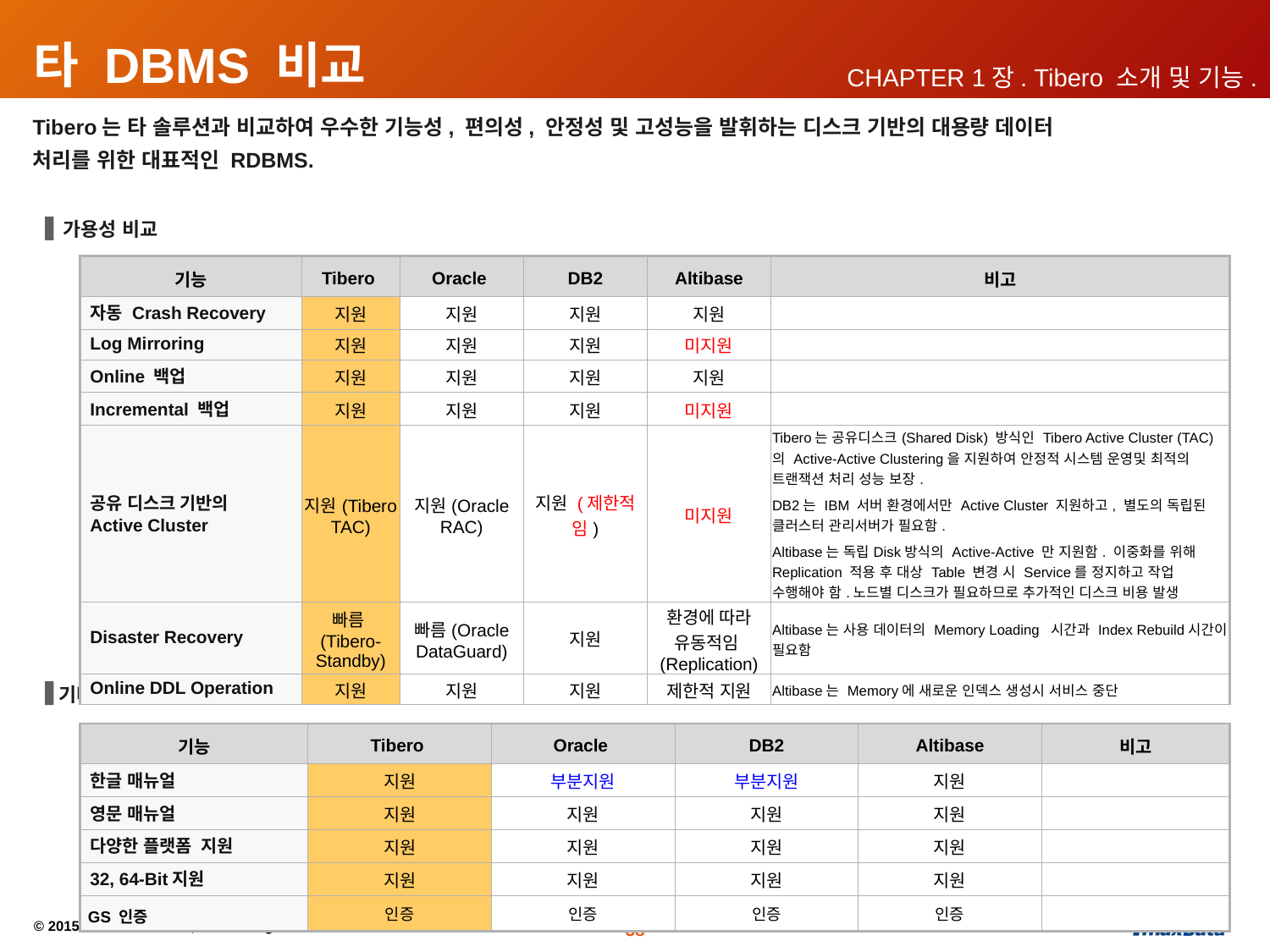

# 타 DBMS 비교
CHAPTER 1장. Tibero 소개 및 기능.
Tibero는 타 솔루션과 비교하여 우수한 기능성, 편의성, 안정성 및 고성능을 발휘하는 디스크 기반의 대용량 데이터
처리를 위한 대표적인 RDBMS.
가용성 비교

| 기능 | Tibero | Oracle | DB2 | Altibase | 비고 |
| --- | --- | --- | --- | --- | --- |
| 자동 Crash Recovery | 지원 | 지원 | 지원 | 지원 |  |
| Log Mirroring | 지원 | 지원 | 지원 | 미지원 |  |
| Online 백업 | 지원 | 지원 | 지원 | 지원 |  |
| Incremental 백업 | 지원 | 지원 | 지원 | 미지원 |  |
| 공유 디스크 기반의 Active Cluster | 지원(Tibero TAC) | 지원(Oracle RAC) | 지원 (제한적임) | 미지원 | Tibero는 공유디스크(Shared Disk) 방식인 Tibero Active Cluster (TAC) 의 Active-Active Clustering을 지원하여 안정적 시스템 운영및 최적의 트랜잭션 처리 성능 보장. DB2는 IBM 서버 환경에서만 Active Cluster 지원하고, 별도의 독립된 클러스터 관리서버가 필요함. Altibase는 독립Disk방식의 Active-Active 만 지원함. 이중화를 위해 Replication 적용 후 대상 Table 변경 시 Service를 정지하고 작업 수행해야 함.노드별 디스크가 필요하므로 추가적인 디스크 비용 발생 |
| Disaster Recovery | 빠름(Tibero-Standby) | 빠름(Oracle DataGuard) | 지원 | 환경에 따라 유동적임(Replication) | Altibase는 사용 데이터의 Memory Loading 시간과 Index Rebuild시간이 필요함 |
| Online DDL Operation | 지원 | 지원 | 지원 | 제한적 지원 | Altibase는 Memory에 새로운 인덱스 생성시 서비스 중단 |

기타
| 기능 | Tibero | Oracle | DB2 | Altibase | 비고 |
| --- | --- | --- | --- | --- | --- |
| 한글 매뉴얼 | 지원 | 부분지원 | 부분지원 | 지원 |  |
| 영문 매뉴얼 | 지원 | 지원 | 지원 | 지원 |  |
| 다양한 플랫폼 지원 | 지원 | 지원 | 지원 | 지원 |  |
| 32, 64-Bit지원 | 지원 | 지원 | 지원 | 지원 |  |
| GS 인증 | 인증 | 인증 | 인증 | 인증 |  |